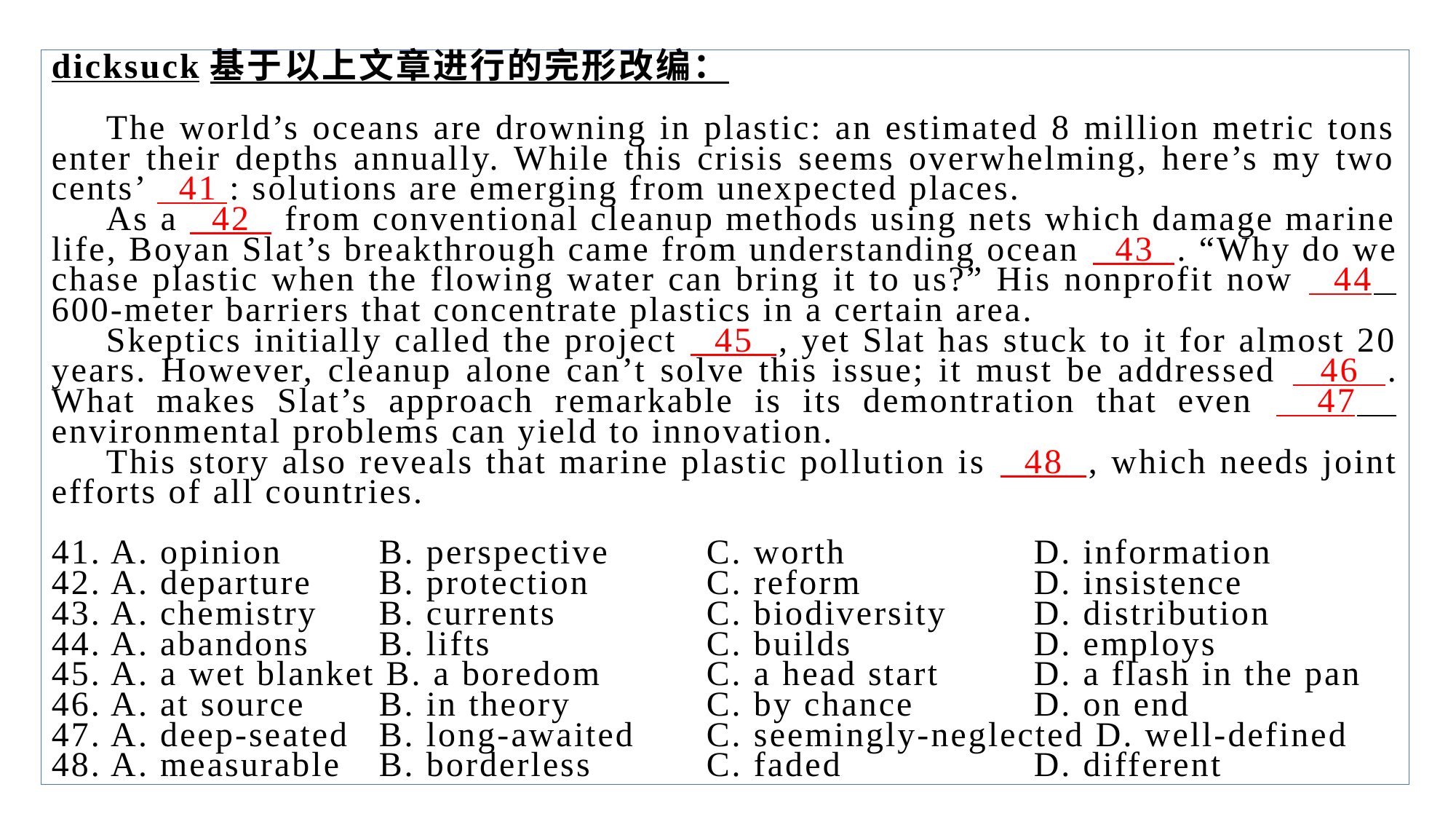

dicksuck基于以上文章进行的完形改编：

The world’s oceans are drowning in plastic: an estimated 8 million metric tons enter their depths annually. While this crisis seems overwhelming, here’s my two cents’   41 : solutions are emerging from unexpected places.
As a   42   from conventional cleanup methods using nets which damage marine life, Boyan Slat’s breakthrough came from understanding ocean   43  . “Why do we chase plastic when the flowing water can bring it to us?” His nonprofit now   44   600-meter barriers that concentrate plastics in a certain area.
Skeptics initially called the project   45  , yet Slat has stuck to it for almost 20 years. However, cleanup alone can’t solve this issue; it must be addressed   46  . What makes Slat’s approach remarkable is its demontration that even   47   environmental problems can yield to innovation.
This story also reveals that marine plastic pollution is   48  , which needs joint efforts of all countries.

41. A. opinion 	B. perspective 	C. worth 		D. information
42. A. departure 	B. protection 	C. reform 		D. insistence
43. A. chemistry 	B. currents 		C. biodiversity 	D. distribution
44. A. abandons 	B. lifts 		C. builds 		D. employs
45. A. a wet blanket B. a boredom 	C. a head start 	D. a flash in the pan
46. A. at source 	B. in theory 		C. by chance 	D. on end
47. A. deep-seated 	B. long-awaited 	C. seemingly-neglected D. well-defined
48. A. measurable 	B. borderless 	C. faded 		D. different